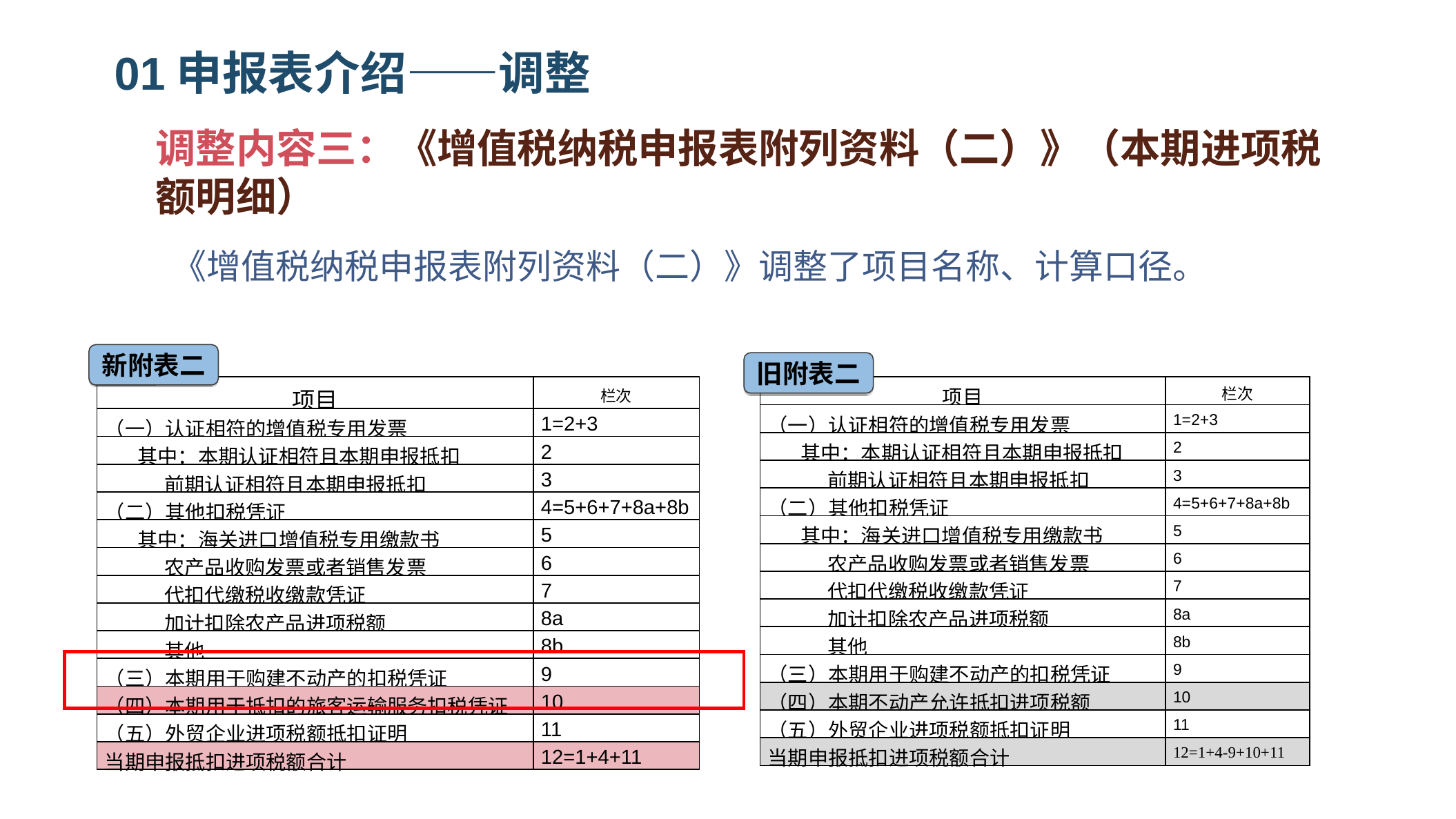

01申报表介绍——调整
调整内容三：《增值税纳税申报表附列资料（二）》（本期进项税额明细）
《增值税纳税申报表附列资料（二）》调整了项目名称、计算口径。
新附表二
旧附表二
| 项目 | 栏次 |
| --- | --- |
| （一）认证相符的增值税专用发票 | 1=2+3 |
| 其中：本期认证相符且本期申报抵扣 | 2 |
| 前期认证相符且本期申报抵扣 | 3 |
| （二）其他扣税凭证 | 4=5+6+7+8a+8b |
| 其中：海关进口增值税专用缴款书 | 5 |
| 农产品收购发票或者销售发票 | 6 |
| 代扣代缴税收缴款凭证 | 7 |
| 加计扣除农产品进项税额 | 8a |
| 其他 | 8b |
| （三）本期用于购建不动产的扣税凭证 | 9 |
| （四）本期不动产允许抵扣进项税额 | 10 |
| （五）外贸企业进项税额抵扣证明 | 11 |
| 当期申报抵扣进项税额合计 | 12=1+4-9+10+11 |
| 项目 | 栏次 |
| --- | --- |
| （一）认证相符的增值税专用发票 | 1=2+3 |
| 其中：本期认证相符且本期申报抵扣 | 2 |
| 前期认证相符且本期申报抵扣 | 3 |
| （二）其他扣税凭证 | 4=5+6+7+8a+8b |
| 其中：海关进口增值税专用缴款书 | 5 |
| 农产品收购发票或者销售发票 | 6 |
| 代扣代缴税收缴款凭证 | 7 |
| 加计扣除农产品进项税额 | 8a |
| 其他 | 8b |
| （三）本期用于购建不动产的扣税凭证 | 9 |
| （四）本期用于抵扣的旅客运输服务扣税凭证 | 10 |
| （五）外贸企业进项税额抵扣证明 | 11 |
| 当期申报抵扣进项税额合计 | 12=1+4+11 |